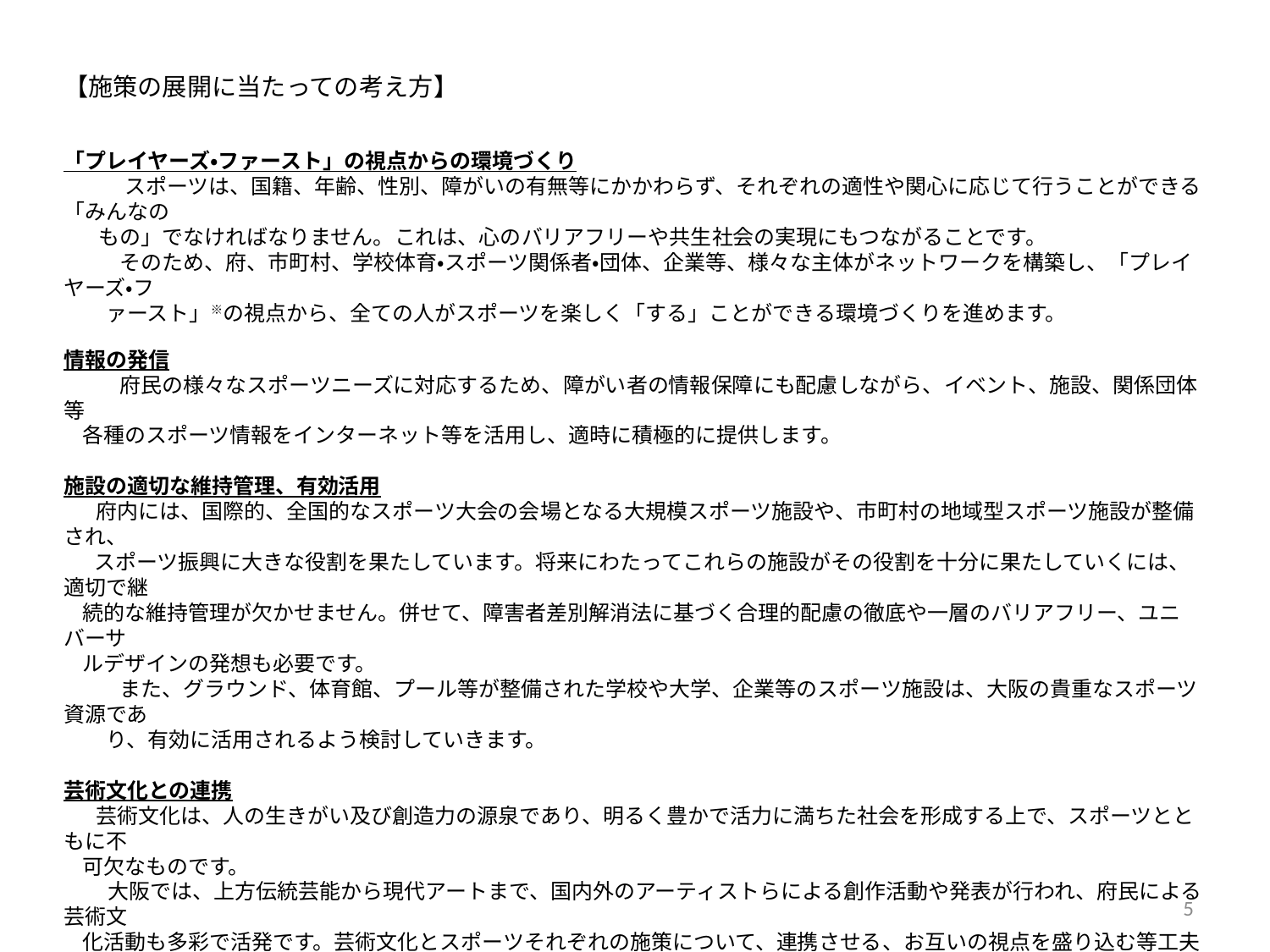

【施策の展開に当たっての考え方】
# 「プレイヤーズ・ファースト」の視点からの環境づくり 　 　   スポーツは、国籍、年齢、性別、障がいの有無等にかかわらず、それぞれの適性や関心に応じて行うことができる「みんなの 　   もの」でなければなりません。これは、心のバリアフリーや共生社会の実現にもつながることです。 　 　  そのため、府、市町村、学校体育・スポーツ関係者・団体、企業等、様々な主体がネットワークを構築し、「プレイヤーズ・フ 　　ァースト」※の視点から、全ての人がスポーツを楽しく「する」ことができる環境づくりを進めます。 情報の発信 　 　  府民の様々なスポーツニーズに対応するため、障がい者の情報保障にも配慮しながら、イベント、施設、関係団体等 各種のスポーツ情報をインターネット等を活用し、適時に積極的に提供します。 施設の適切な維持管理、有効活用 府内には、国際的、全国的なスポーツ大会の会場となる大規模スポーツ施設や、市町村の地域型スポーツ施設が整備され、 　  スポーツ振興に大きな役割を果たしています。将来にわたってこれらの施設がその役割を十分に果たしていくには、適切で継 続的な維持管理が欠かせません。併せて、障害者差別解消法に基づく合理的配慮の徹底や一層のバリアフリー、ユニバーサ ルデザインの発想も必要です。 　　   また、グラウンド、体育館、プール等が整備された学校や大学、企業等のスポーツ施設は、大阪の貴重なスポーツ資源であ 　　り、有効に活用されるよう検討していきます。 芸術文化との連携 芸術文化は、人の生きがい及び創造力の源泉であり、明るく豊かで活力に満ちた社会を形成する上で、スポーツとともに不 可欠なものです。 　     大阪では、上方伝統芸能から現代アートまで、国内外のアーティストらによる創作活動や発表が行われ、府民による芸術文 化活動も多彩で活発です。芸術文化とスポーツそれぞれの施策について、連携させる、お互いの視点を盛り込む等工夫をこら 　　し、相乗効果を生み出します。 ※「プレイヤーズ・ファースト」 　　スポーツを「する」人にとって何が一番良いことかという基準で物事を考えること。
5